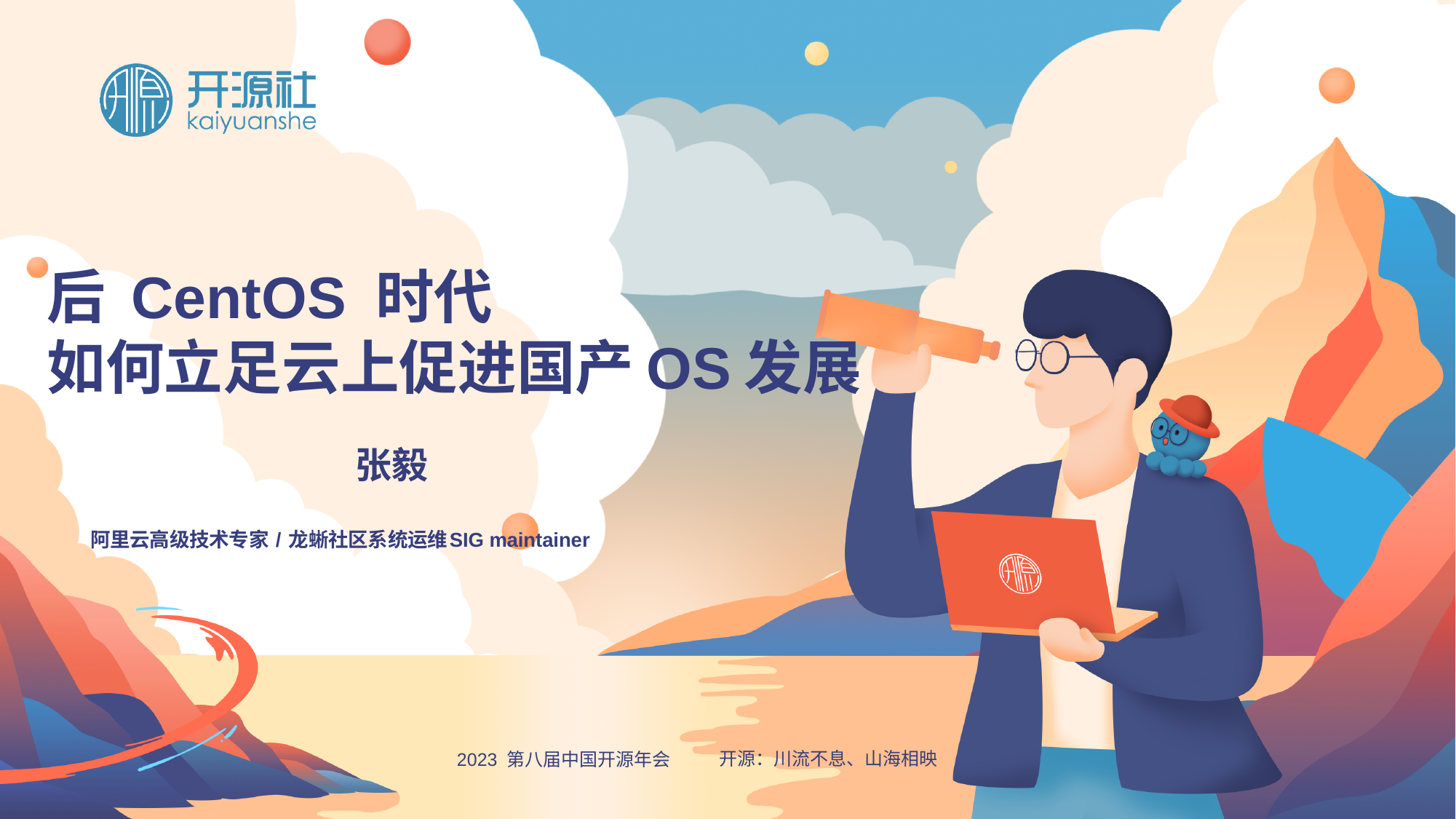

# 后 CentOS 时代 如何立足云上促进国产OS发展
张毅
阿里云高级技术专家 / 龙蜥社区系统运维SIG maintainer